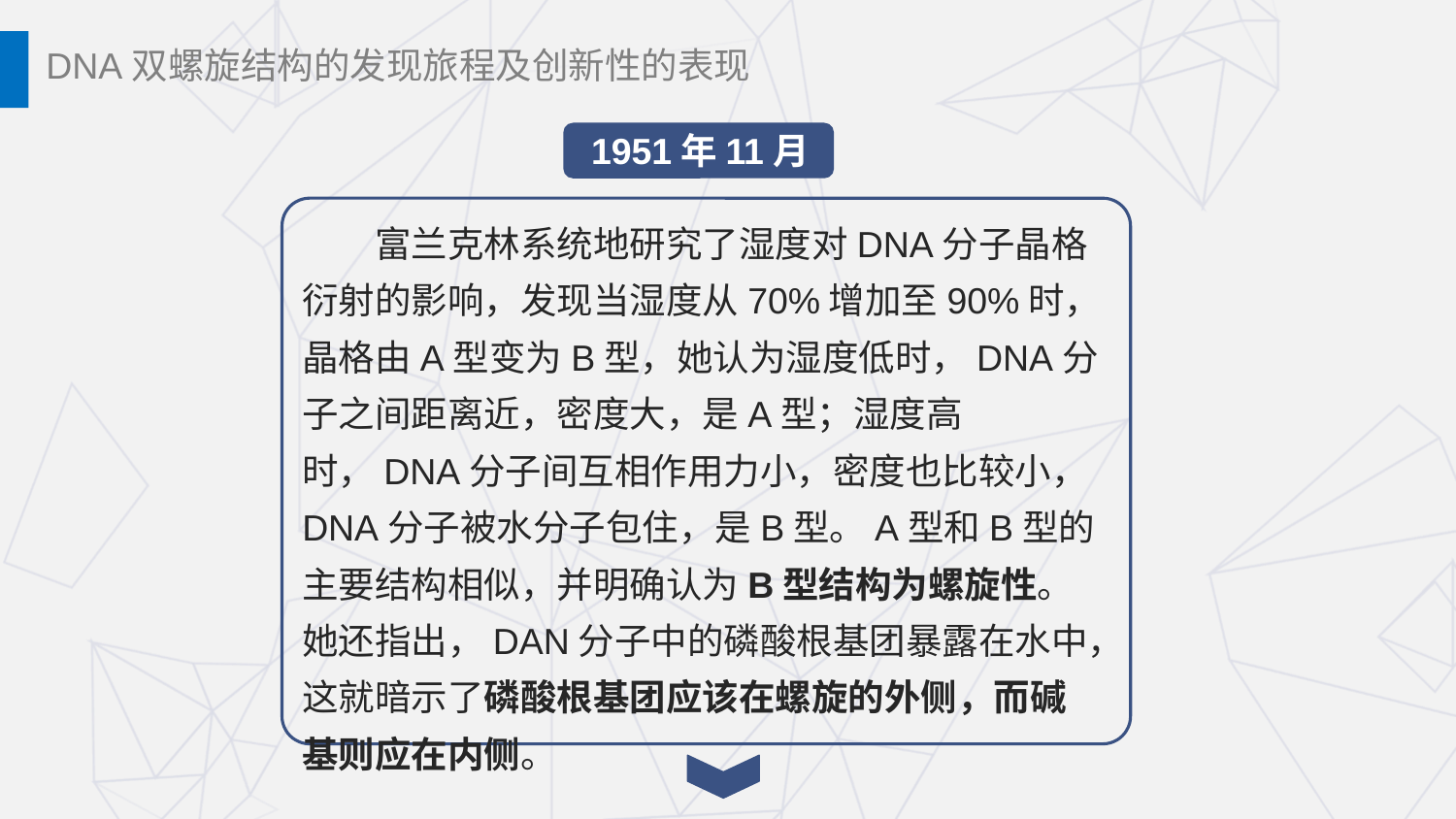

DNA双螺旋结构的发现旅程及创新性的表现

1951年11月

富兰克林系统地研究了湿度对DNA分子晶格衍射的影响，发现当湿度从70%增加至90%时，晶格由A型变为B型，她认为湿度低时，DNA分子之间距离近，密度大，是A型；湿度高时，DNA分子间互相作用力小，密度也比较小，DNA分子被水分子包住，是B型。A型和B型的主要结构相似，并明确认为B型结构为螺旋性。她还指出，DAN分子中的磷酸根基团暴露在水中，这就暗示了磷酸根基团应该在螺旋的外侧，而碱基则应在内侧。